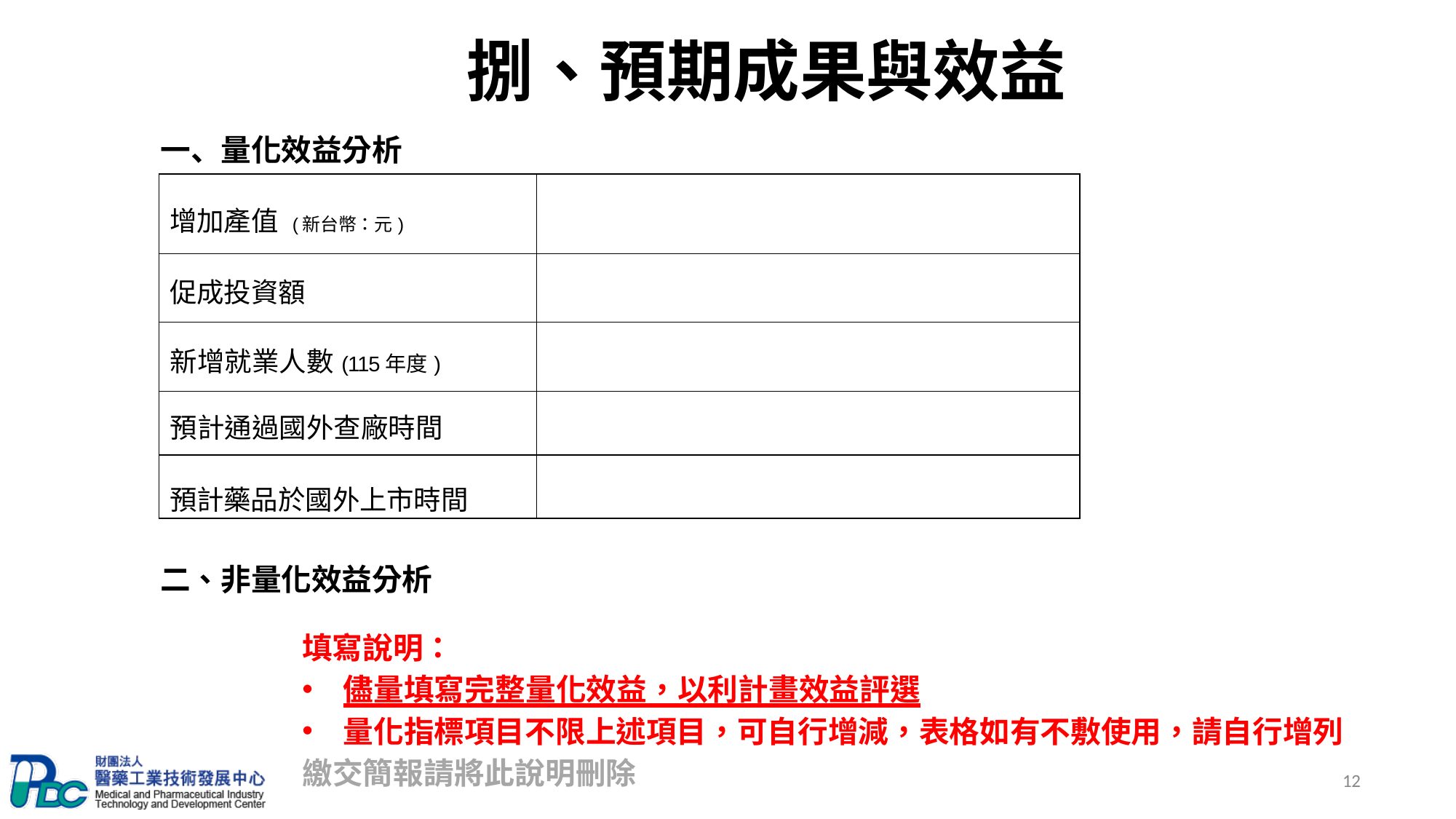

捌、預期成果與效益
一、量化效益分析
| 增加產值 (新台幣：元) |  |
| --- | --- |
| 促成投資額 |  |
| 新增就業人數(115年度) |  |
| 預計通過國外查廠時間 |  |
| 預計藥品於國外上市時間 |  |
二、非量化效益分析
填寫說明：
儘量填寫完整量化效益，以利計畫效益評選
量化指標項目不限上述項目，可自行增減，表格如有不敷使用，請自行增列
繳交簡報請將此說明刪除
12